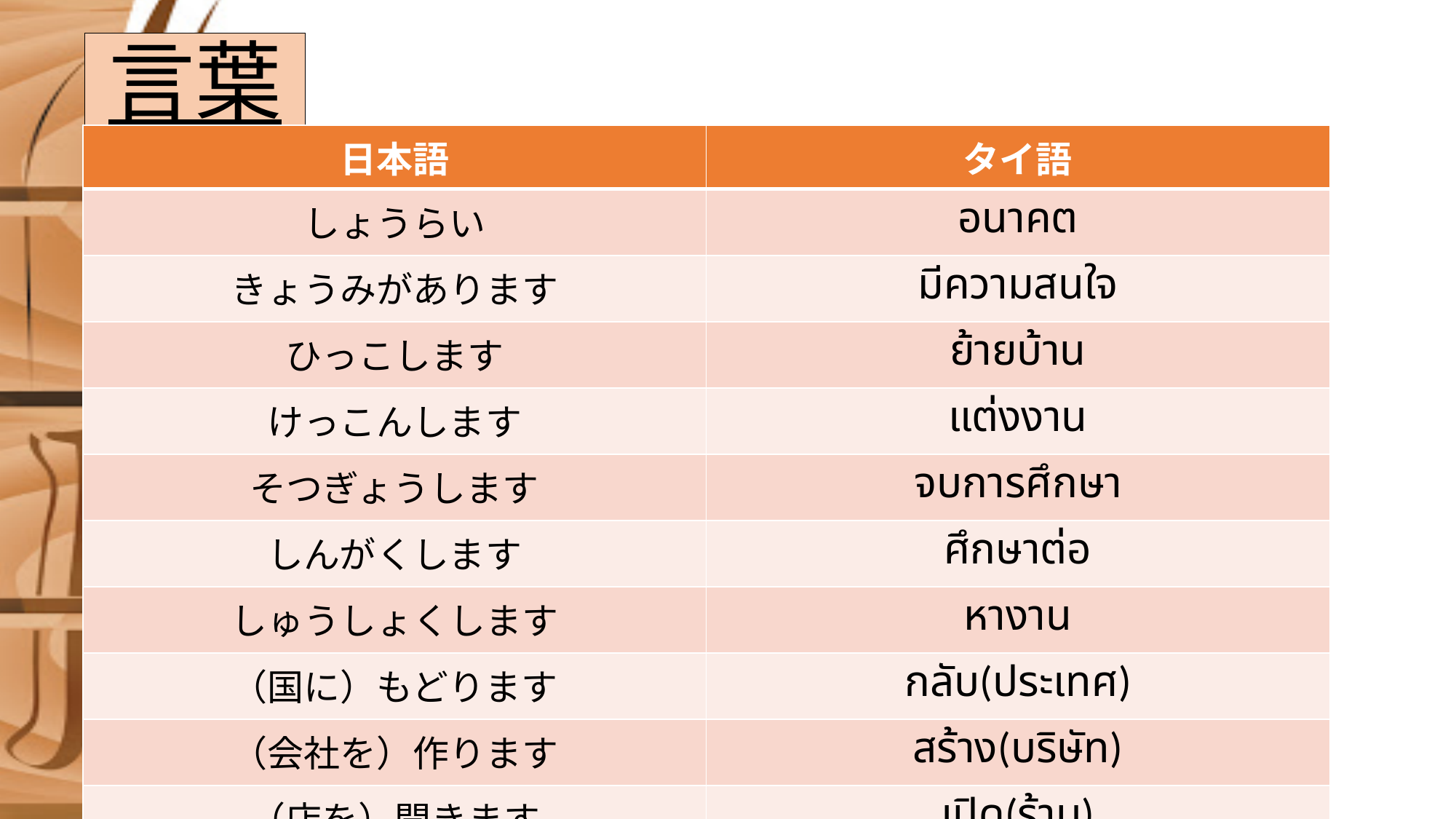

# 言葉
| 日本語 | タイ語 |
| --- | --- |
| しょうらい | อนาคต |
| きょうみがあります | มีความสนใจ |
| ひっこします | ย้ายบ้าน |
| けっこんします | แต่งงาน |
| そつぎょうします | จบการศึกษา |
| しんがくします | ศึกษาต่อ |
| しゅうしょくします | หางาน |
| （国に）もどります | กลับ(ประเทศ) |
| （会社を）作ります | สร้าง(บริษัท) |
| （店を）開きます | เปิด(ร้าน) |